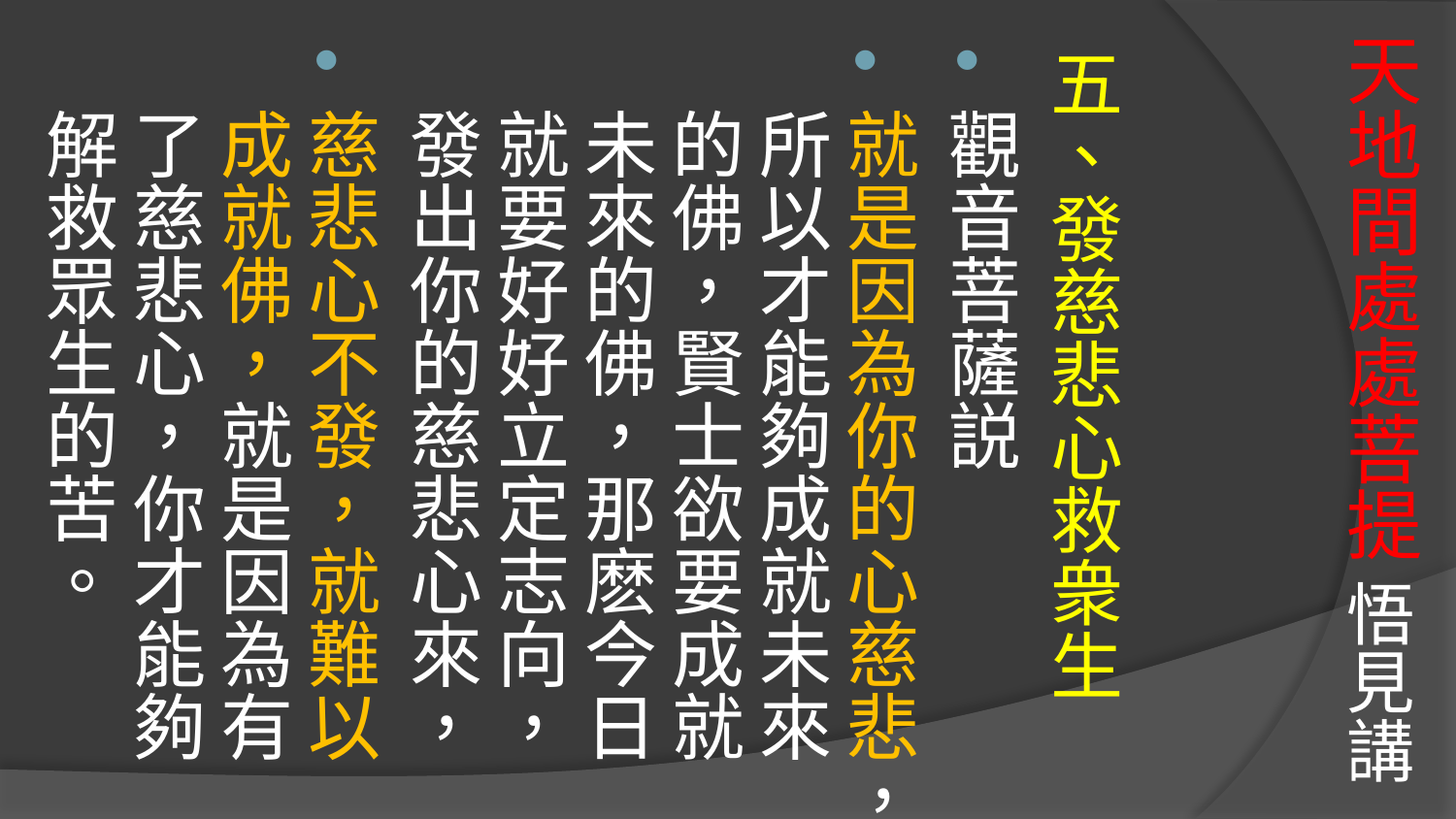

# 天地間處處菩提 悟見講
五、發慈悲心救衆生
觀音菩薩説
就是因為你的心慈悲，所以才能夠成就未來的佛，賢士欲要成就未來的佛，那麽今日就要好好立定志向，發出你的慈悲心來，
慈悲心不發，就難以成就佛，就是因為有了慈悲心，你才能夠解救眾生的苦。